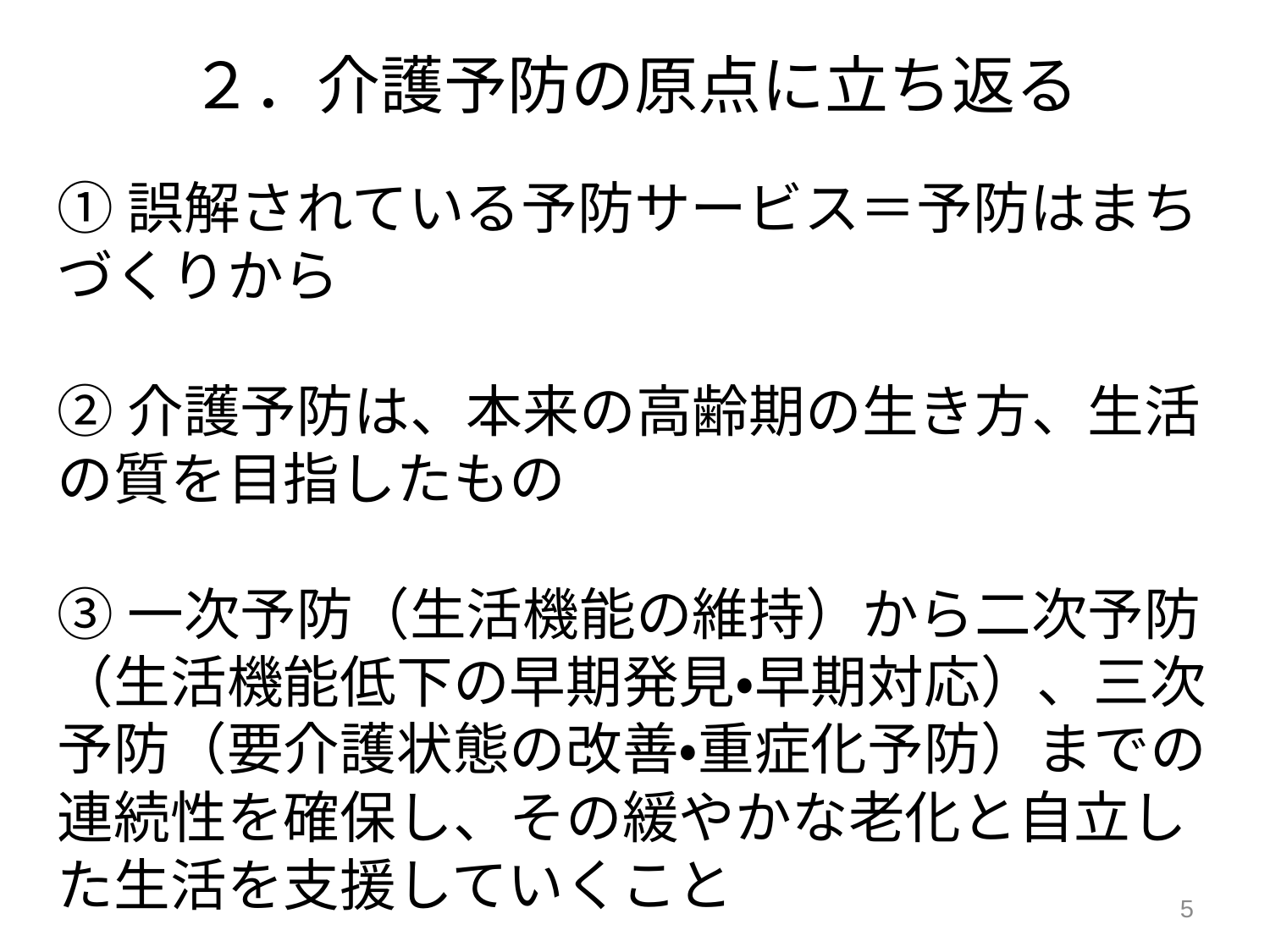

２．介護予防の原点に立ち返る
①誤解されている予防サービス＝予防はまちづくりから

②介護予防は、本来の高齢期の生き方、生活の質を目指したもの

③一次予防（生活機能の維持）から二次予防（生活機能低下の早期発見・早期対応）、三次予防（要介護状態の改善・重症化予防）までの連続性を確保し、その緩やかな老化と自立した生活を支援していくこと
5